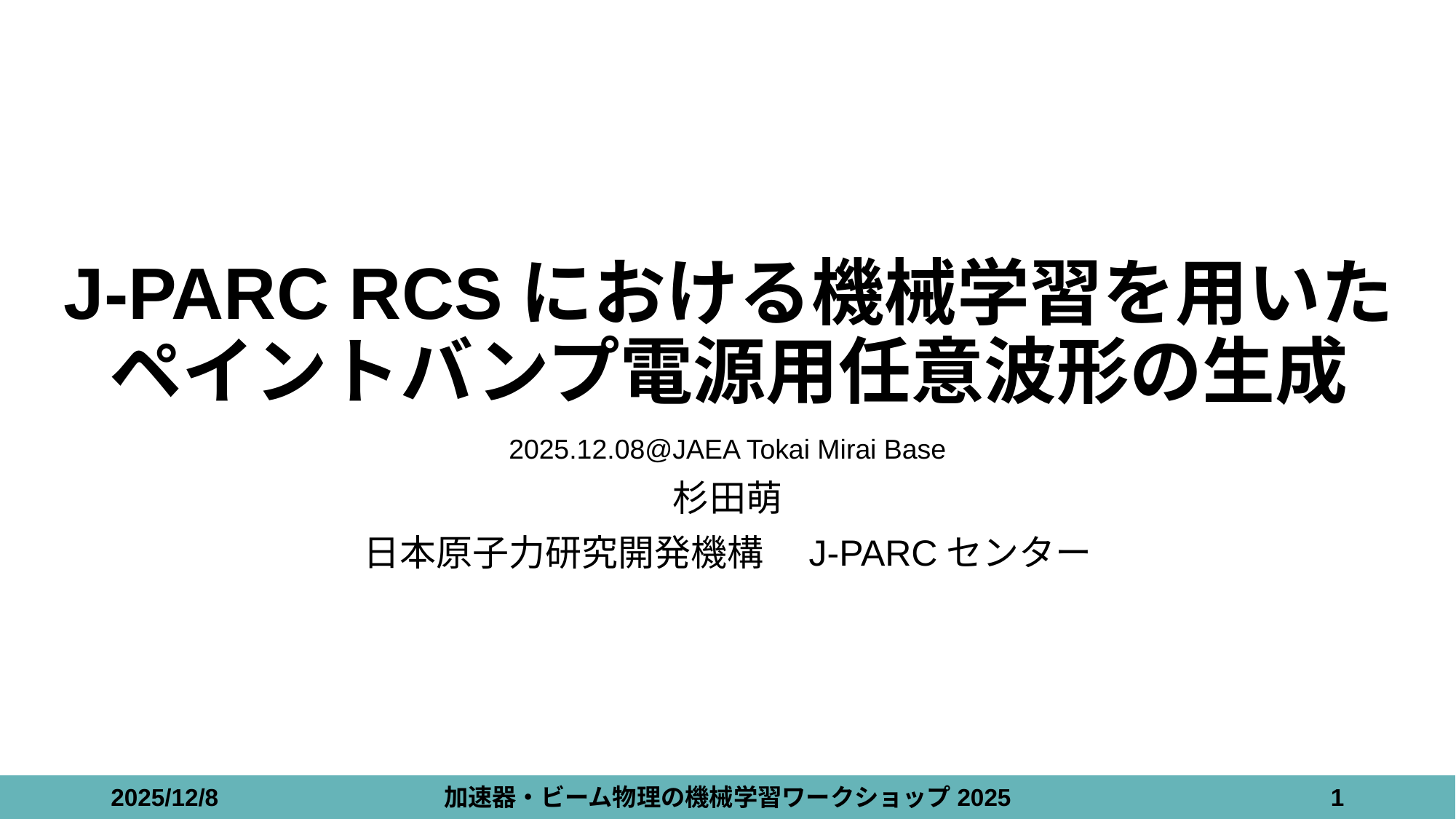

# J-PARC RCSにおける機械学習を用いた ペイントバンプ電源用任意波形の生成
2025.12.08@JAEA Tokai Mirai Base
杉田萌
日本原子力研究開発機構　J-PARCセンター
2025/12/8
加速器・ビーム物理の機械学習ワークショップ2025
1